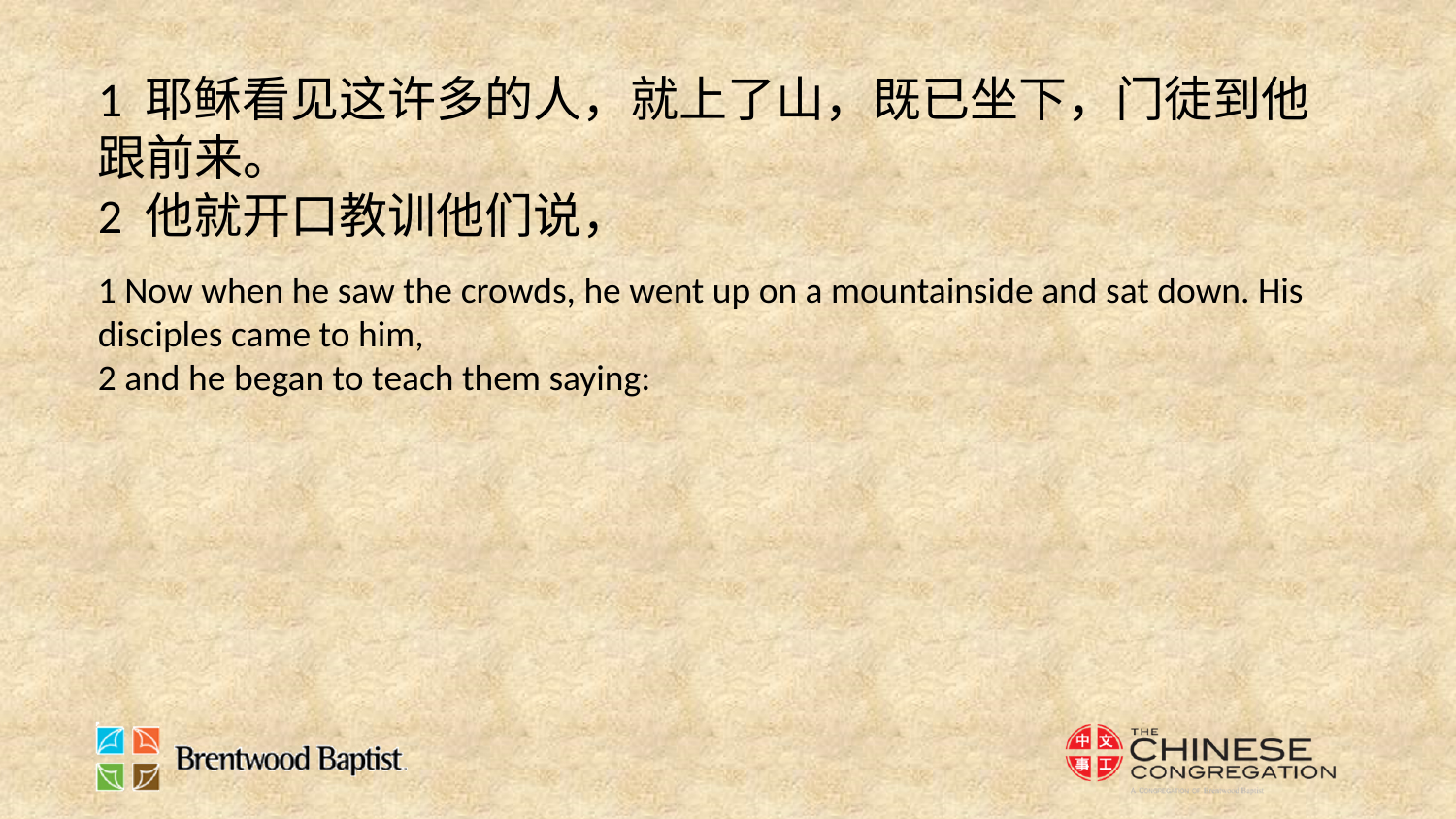

1 耶稣看见这许多的人，就上了山，既已坐下，门徒到他跟前来。
2 他就开口教训他们说，

1 Now when he saw the crowds, he went up on a mountainside and sat down. His disciples came to him,
2 and he began to teach them saying: